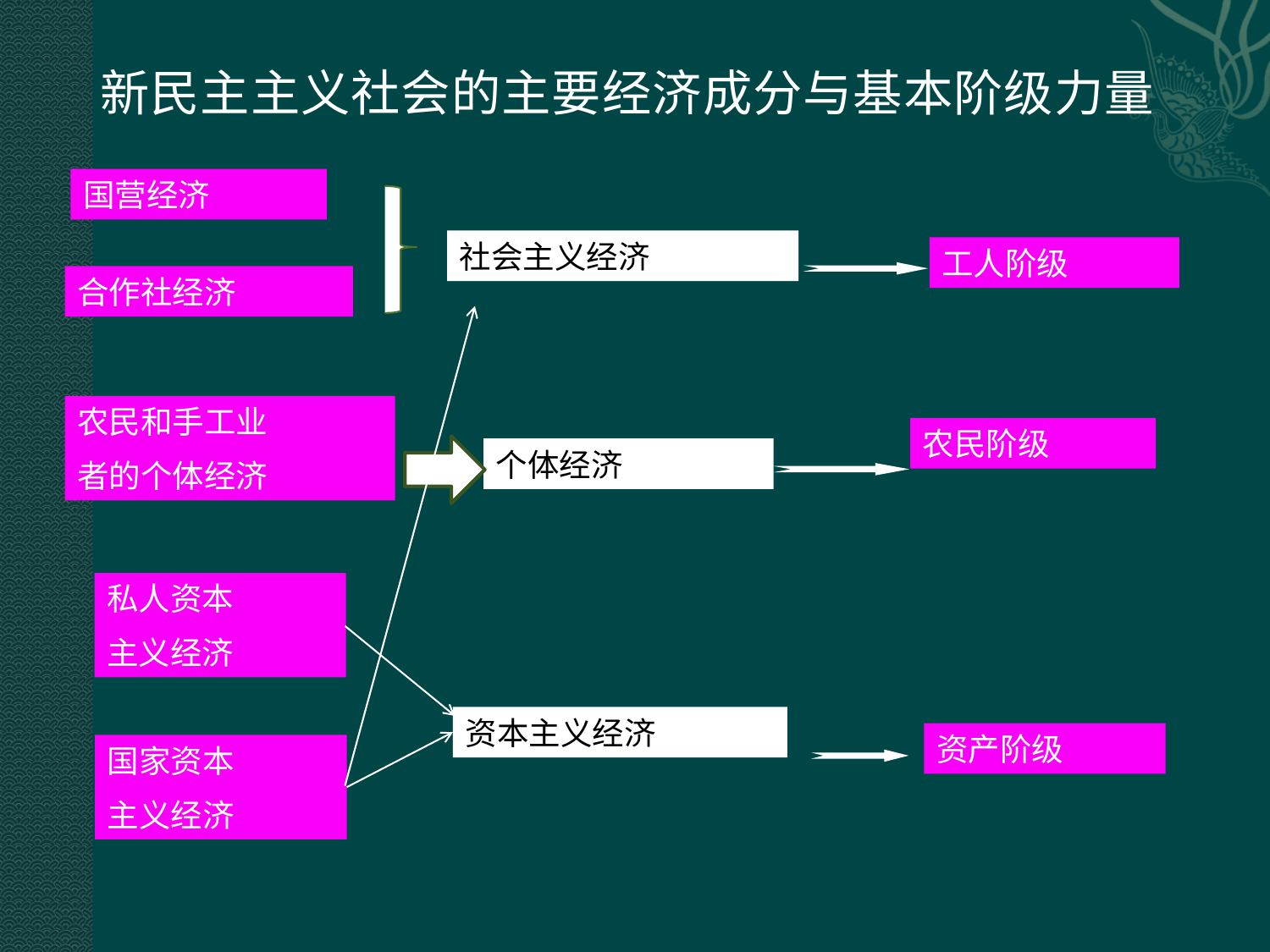

# 新民主主义社会的主要经济成分与基本阶级力量
国营经济

社会主义经济
工人阶级

合作社经济

农民和手工业
者的个体经济
农民阶级

个体经济

私人资本
主义经济
资本主义经济
资产阶级
国家资本
主义经济